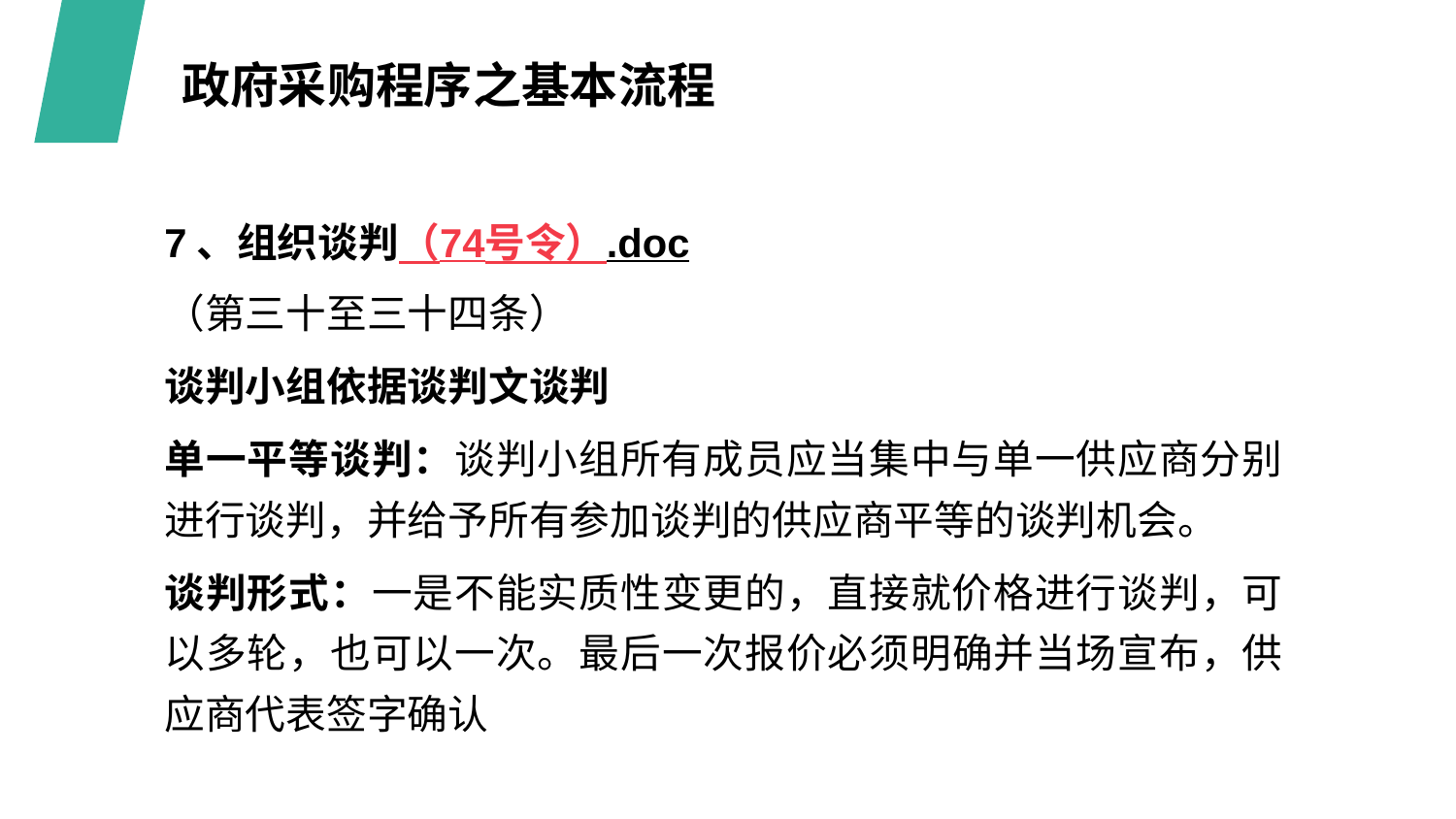

政府采购程序之基本流程

7、组织谈判（74号令）.doc
（第三十至三十四条）
谈判小组依据谈判文谈判
单一平等谈判：谈判小组所有成员应当集中与单一供应商分别进行谈判，并给予所有参加谈判的供应商平等的谈判机会。
谈判形式：一是不能实质性变更的，直接就价格进行谈判，可以多轮，也可以一次。最后一次报价必须明确并当场宣布，供应商代表签字确认